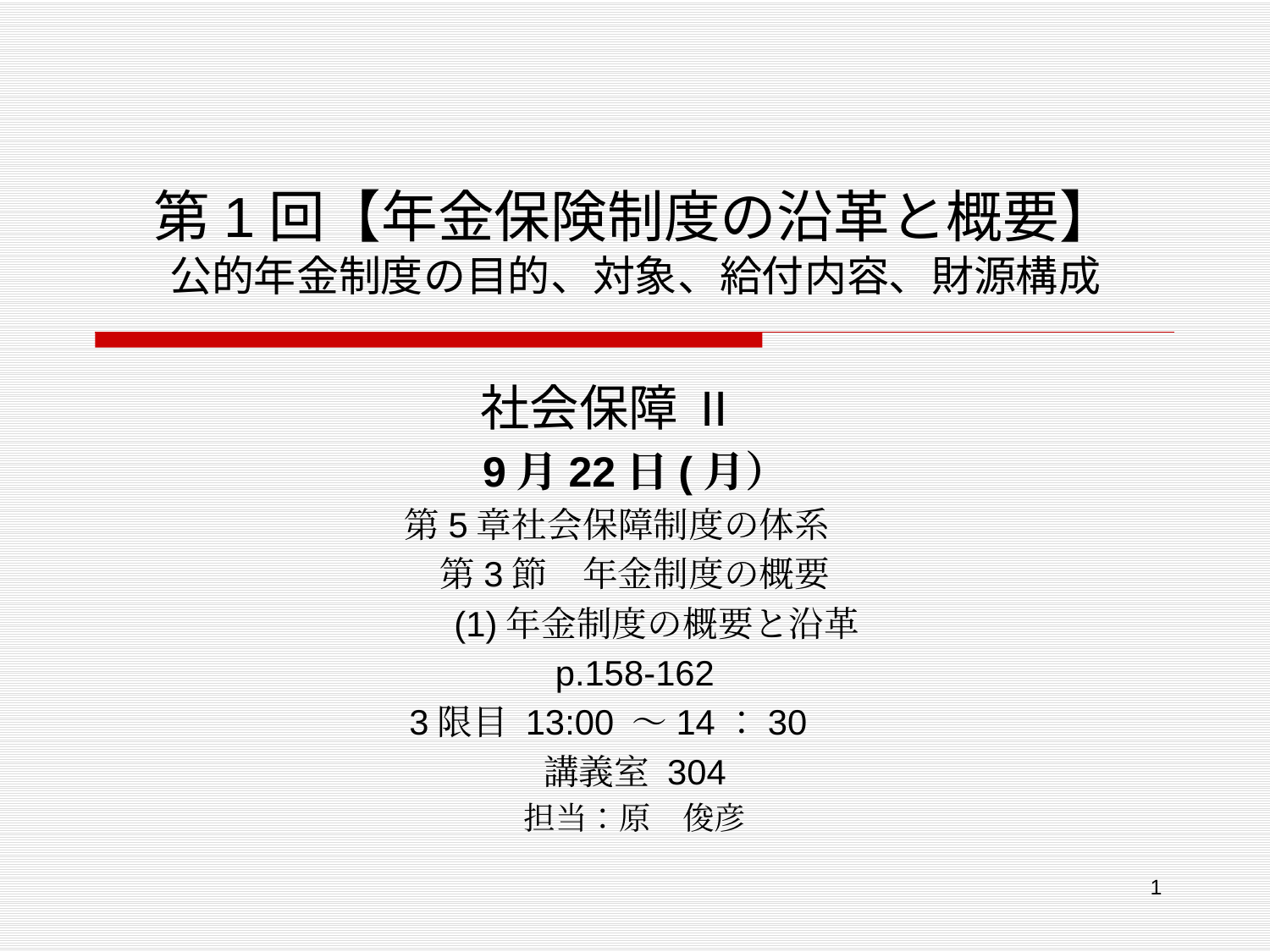

# 第1回【年金保険制度の沿革と概要】 公的年金制度の目的、対象、給付内容、財源構成
社会保障 II
9月22日(月）
第5章社会保障制度の体系
第3節　年金制度の概要
　(1)年金制度の概要と沿革
p.158-162
3限目 13:00 ～14：30
講義室 304
担当：原　俊彦

　　　       担当　原　俊彦（札幌市立大学）t.hara@scu.ac.jp

1